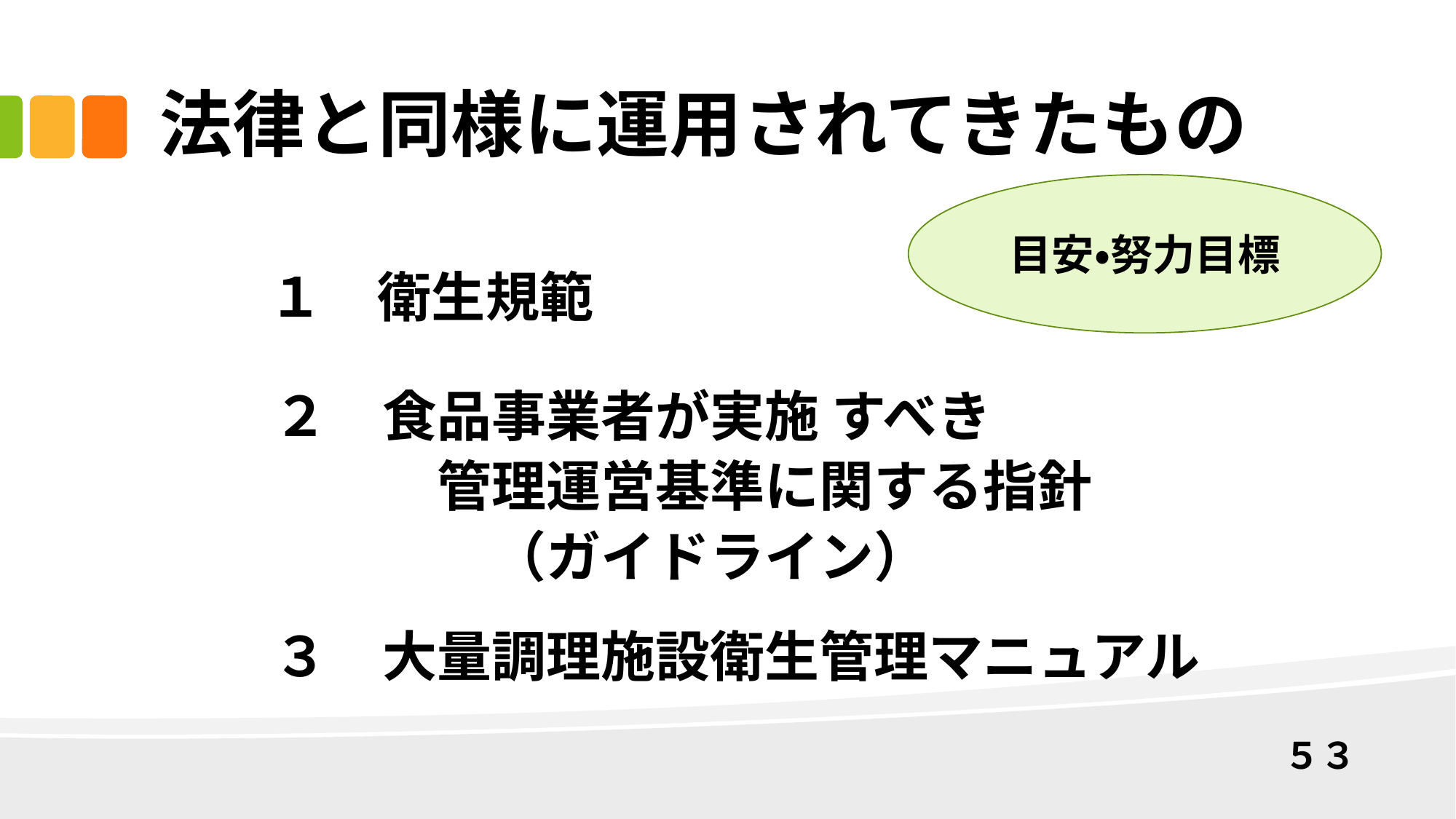

# 法律と同様に運用されてきたもの
目安・努力目標
１　衛生規範

２　食品事業者が実施 すべき
　　　管理運営基準に関する指針
　　　　（ガイドライン）
３　大量調理施設衛生管理マニュアル

５３